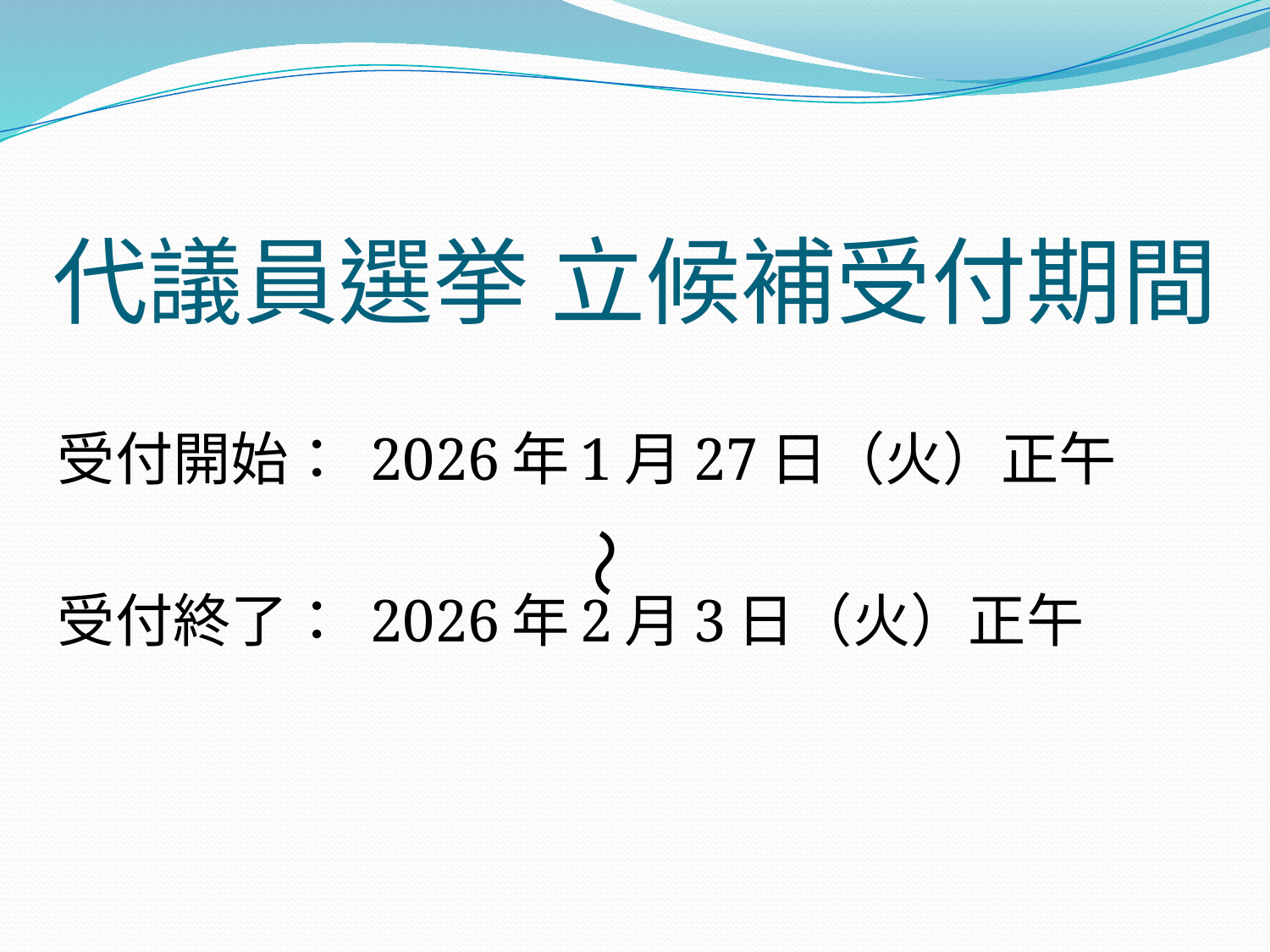

# 代議員選挙 立候補受付期間
受付開始： 2026年1月27日（火）正午

受付終了： 2026年2月3日（火）正午
～